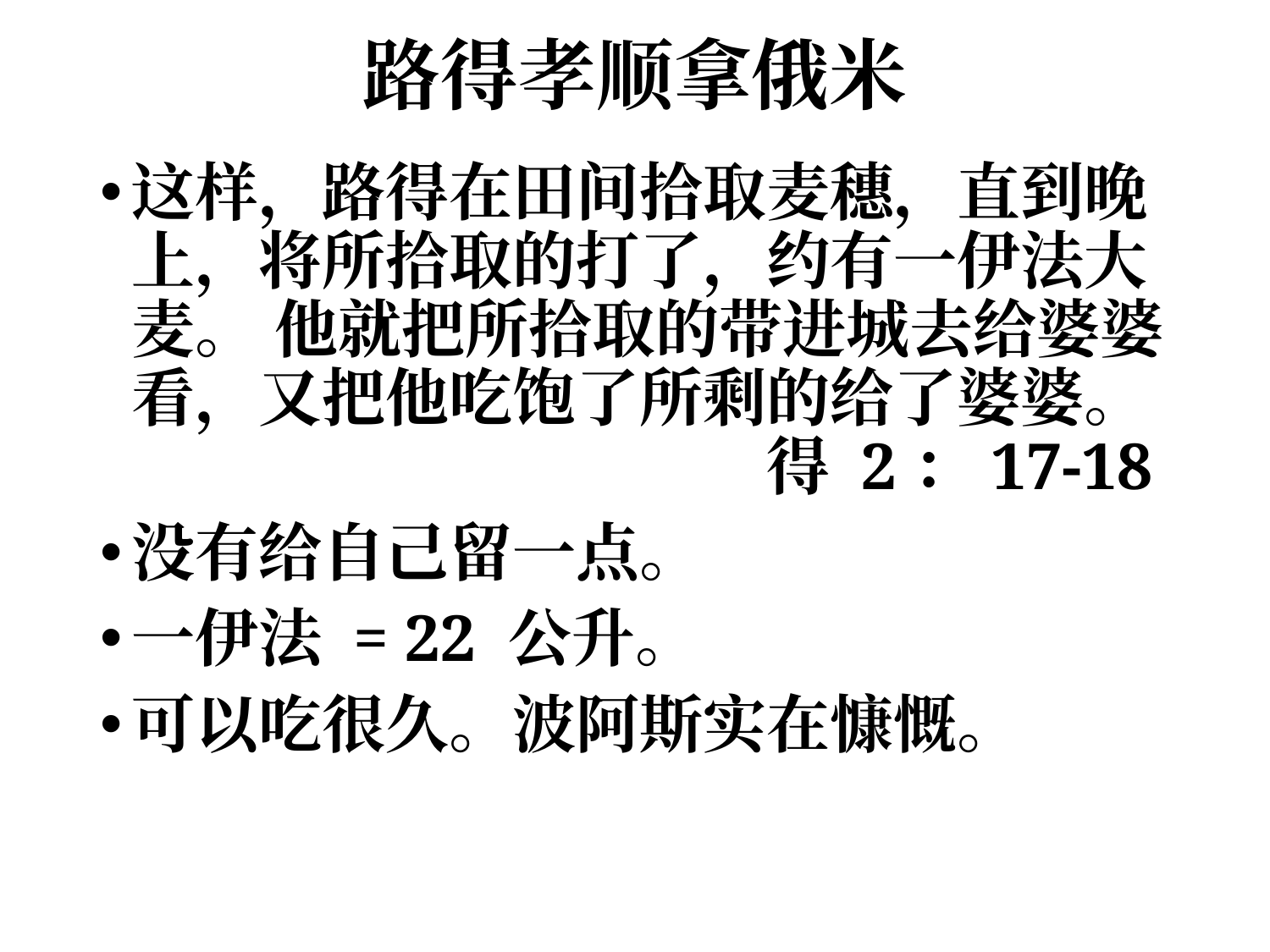

# 路得孝顺拿俄米
这样，路得在田间拾取麦穗，直到晚上，将所拾取的打了，约有一伊法大麦。 他就把所拾取的带进城去给婆婆看，又把他吃饱了所剩的给了婆婆。					得 2：17-18
没有给自己留一点。
一伊法 = 22 公升。
可以吃很久。波阿斯实在慷慨。